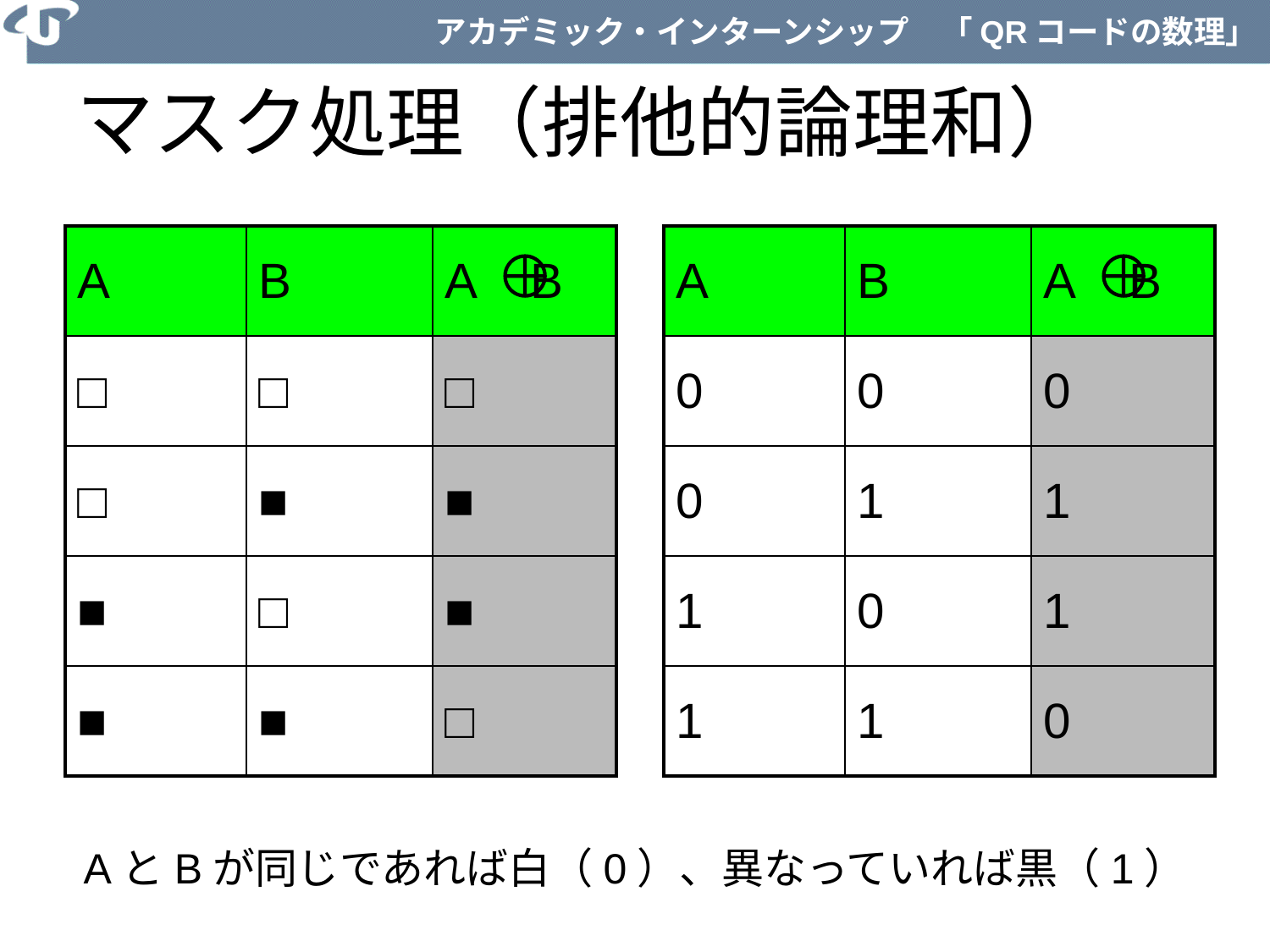

# マスク処理（排他的論理和）
| A | B | A B |
| --- | --- | --- |
| □ | □ | □ |
| □ | ■ | ■ |
| ■ | □ | ■ |
| ■ | ■ | □ |
| A | B | A B |
| --- | --- | --- |
| 0 | 0 | 0 |
| 0 | 1 | 1 |
| 1 | 0 | 1 |
| 1 | 1 | 0 |

AとBが同じであれば白（0）、異なっていれば黒（1）